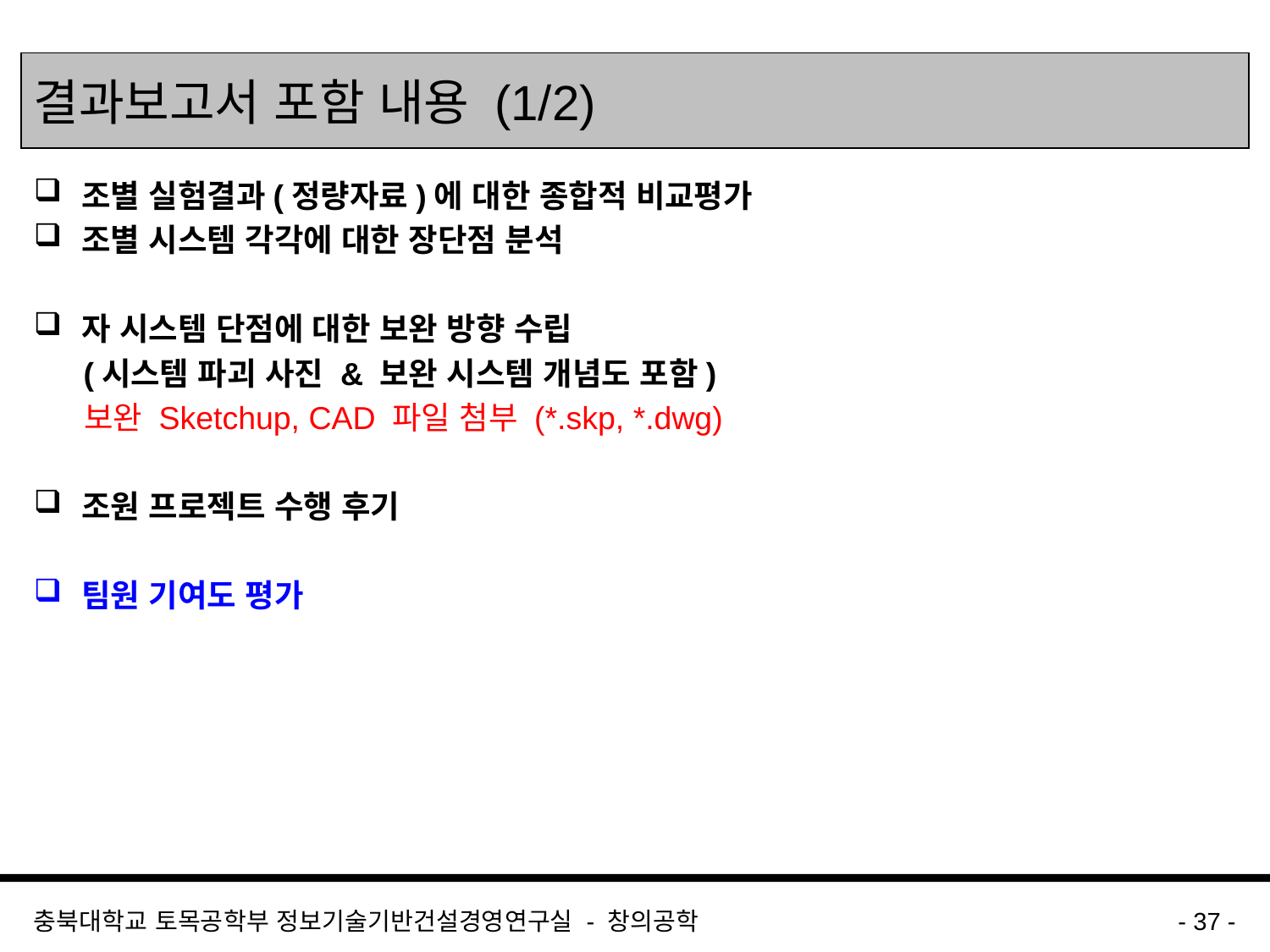

# 결과보고서 포함 내용 (1/2)
조별 실험결과(정량자료)에 대한 종합적 비교평가
조별 시스템 각각에 대한 장단점 분석

자 시스템 단점에 대한 보완 방향 수립
	(시스템 파괴 사진 & 보완 시스템 개념도 포함)
보완 Sketchup, CAD 파일 첨부 (*.skp, *.dwg)

조원 프로젝트 수행 후기

팀원 기여도 평가
충북대학교 토목공학부 정보기술기반건설경영연구실 - 창의공학
- 37 -